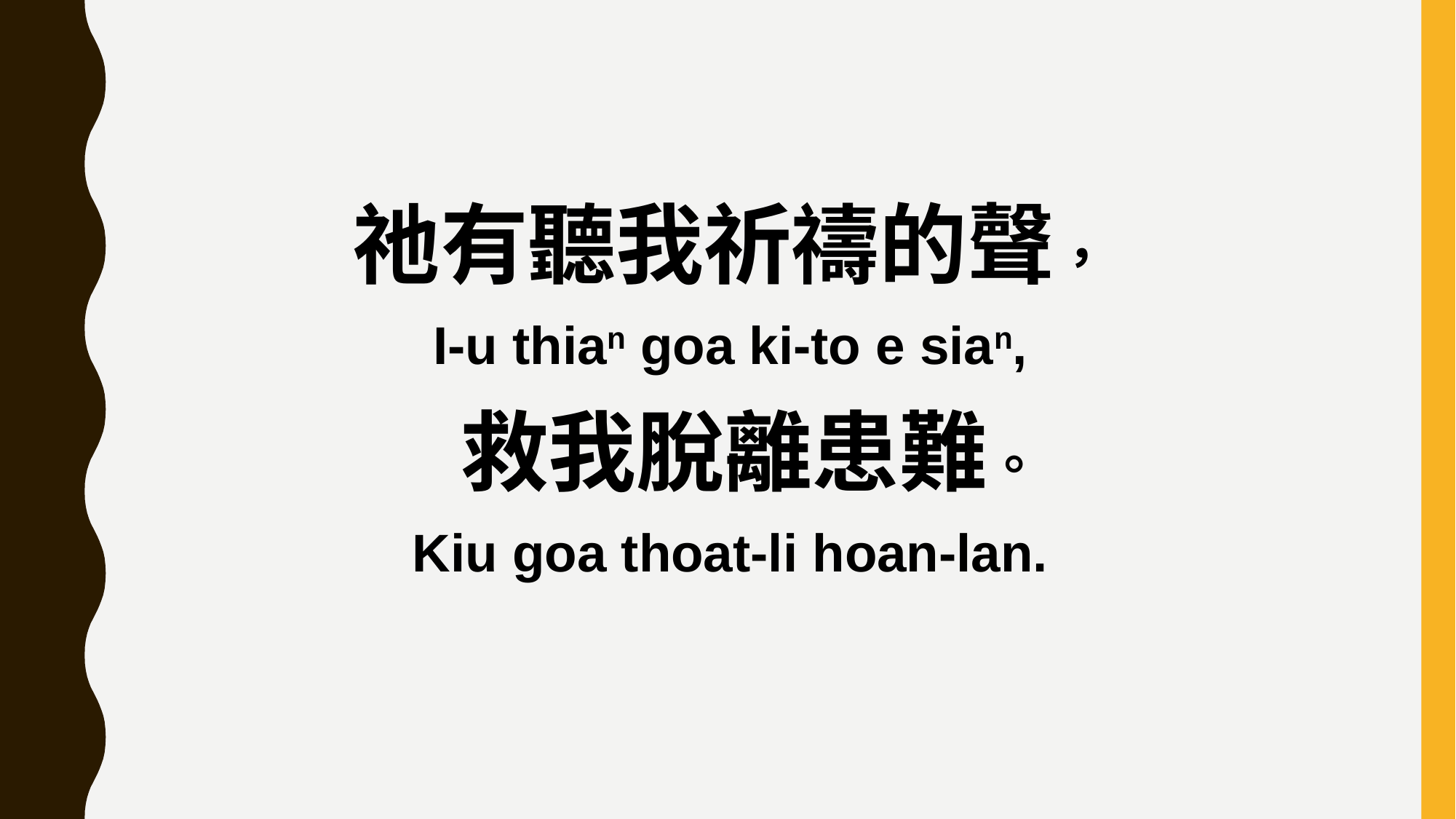

祂有聽我祈禱的聲，
I-u thian goa ki-to e sian,
 救我脫離患難。
Kiu goa thoat-li hoan-lan.